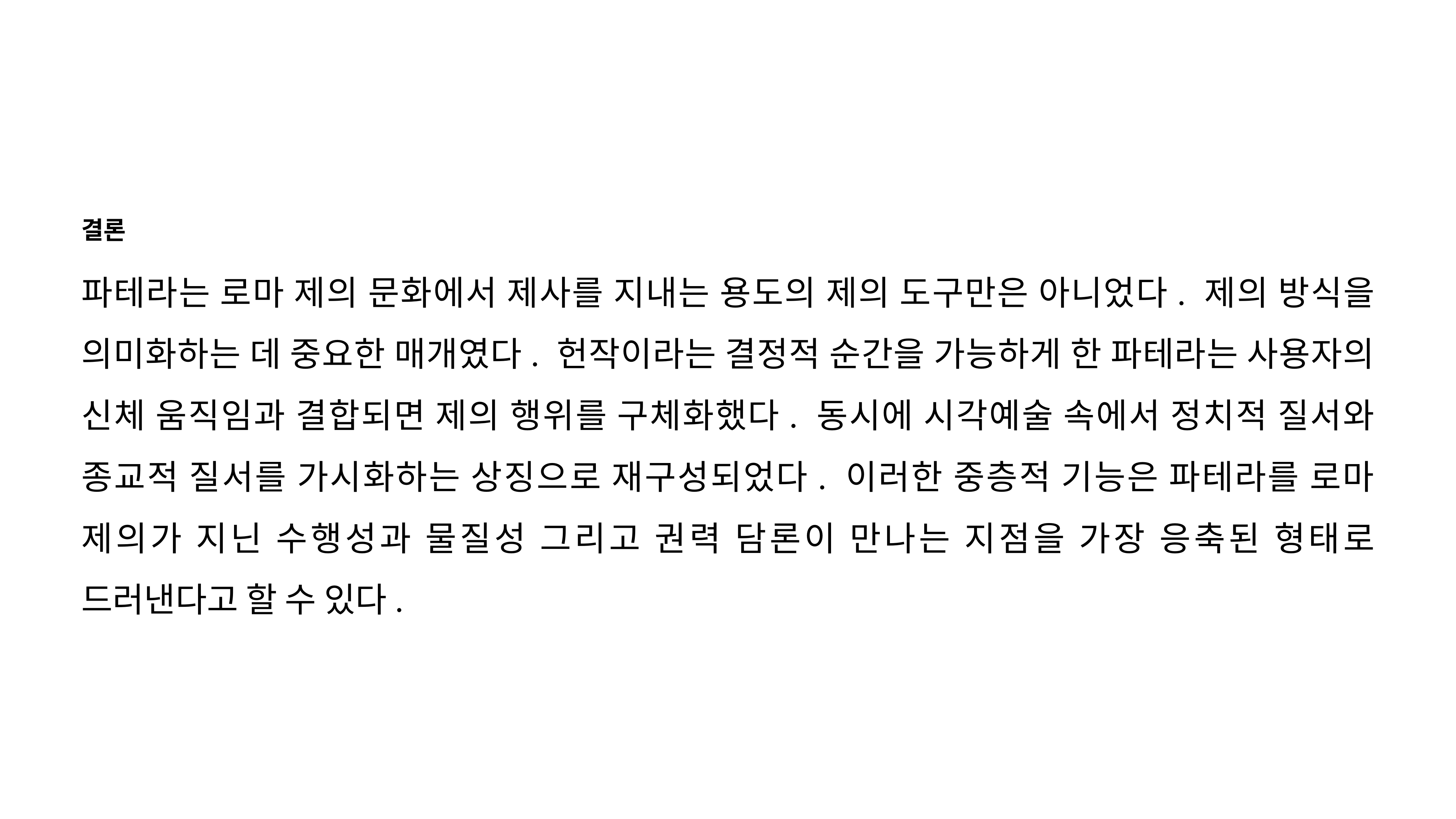

결론
파테라는 로마 제의 문화에서 제사를 지내는 용도의 제의 도구만은 아니었다. 제의 방식을 의미화하는 데 중요한 매개였다. 헌작이라는 결정적 순간을 가능하게 한 파테라는 사용자의 신체 움직임과 결합되면 제의 행위를 구체화했다. 동시에 시각예술 속에서 정치적 질서와 종교적 질서를 가시화하는 상징으로 재구성되었다. 이러한 중층적 기능은 파테라를 로마 제의가 지닌 수행성과 물질성 그리고 권력 담론이 만나는 지점을 가장 응축된 형태로 드러낸다고 할 수 있다.